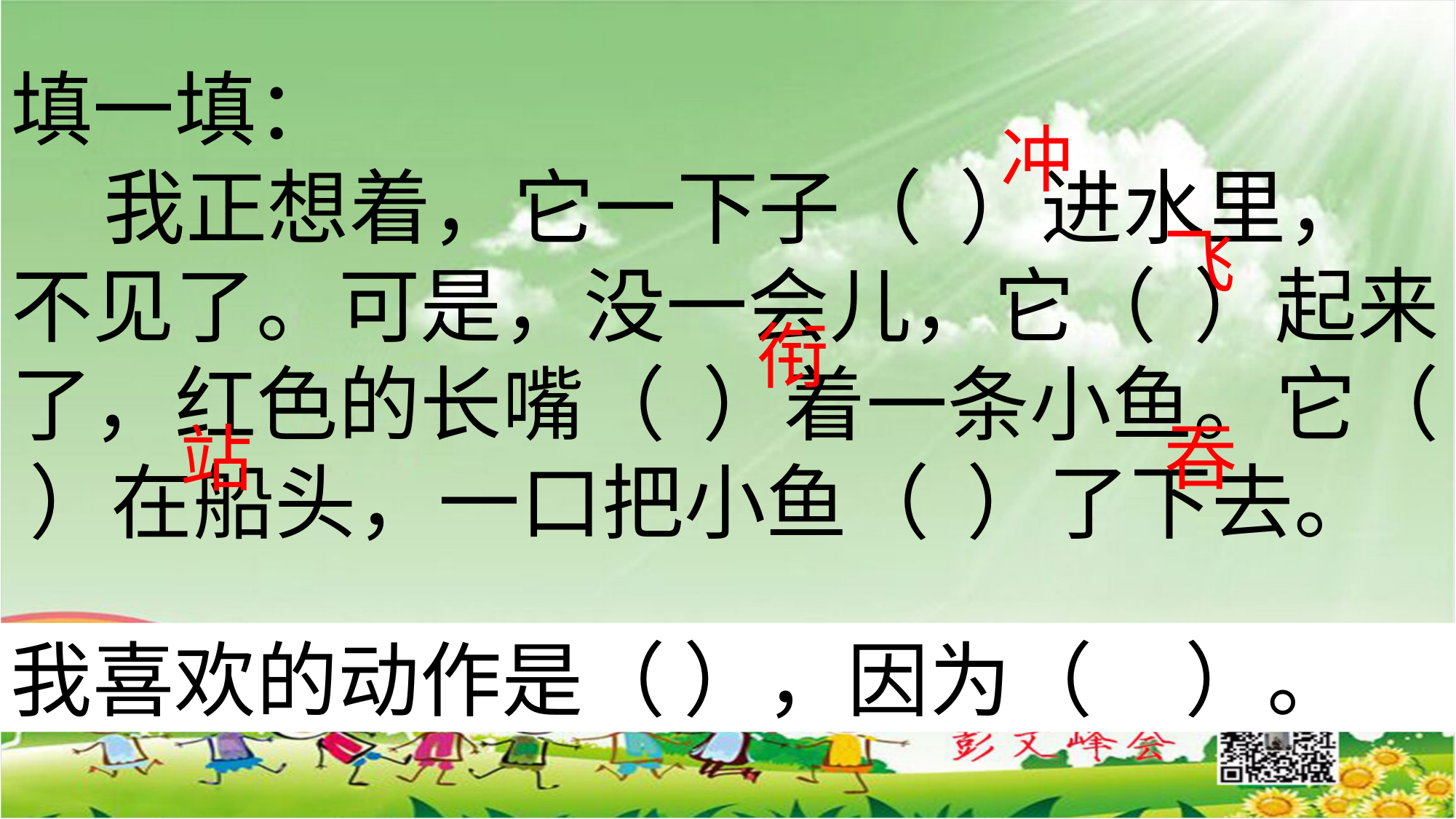

填一填：
    我正想着，它一下子（  ）进水里，不见了。可是，没一会儿，它（  ）起来了，红色的长嘴（  ）着一条小鱼。它（  ）在船头，一口把小鱼（  ）了下去。
冲
飞
衔
吞
站
我喜欢的动作是（ ），因为（     ）。